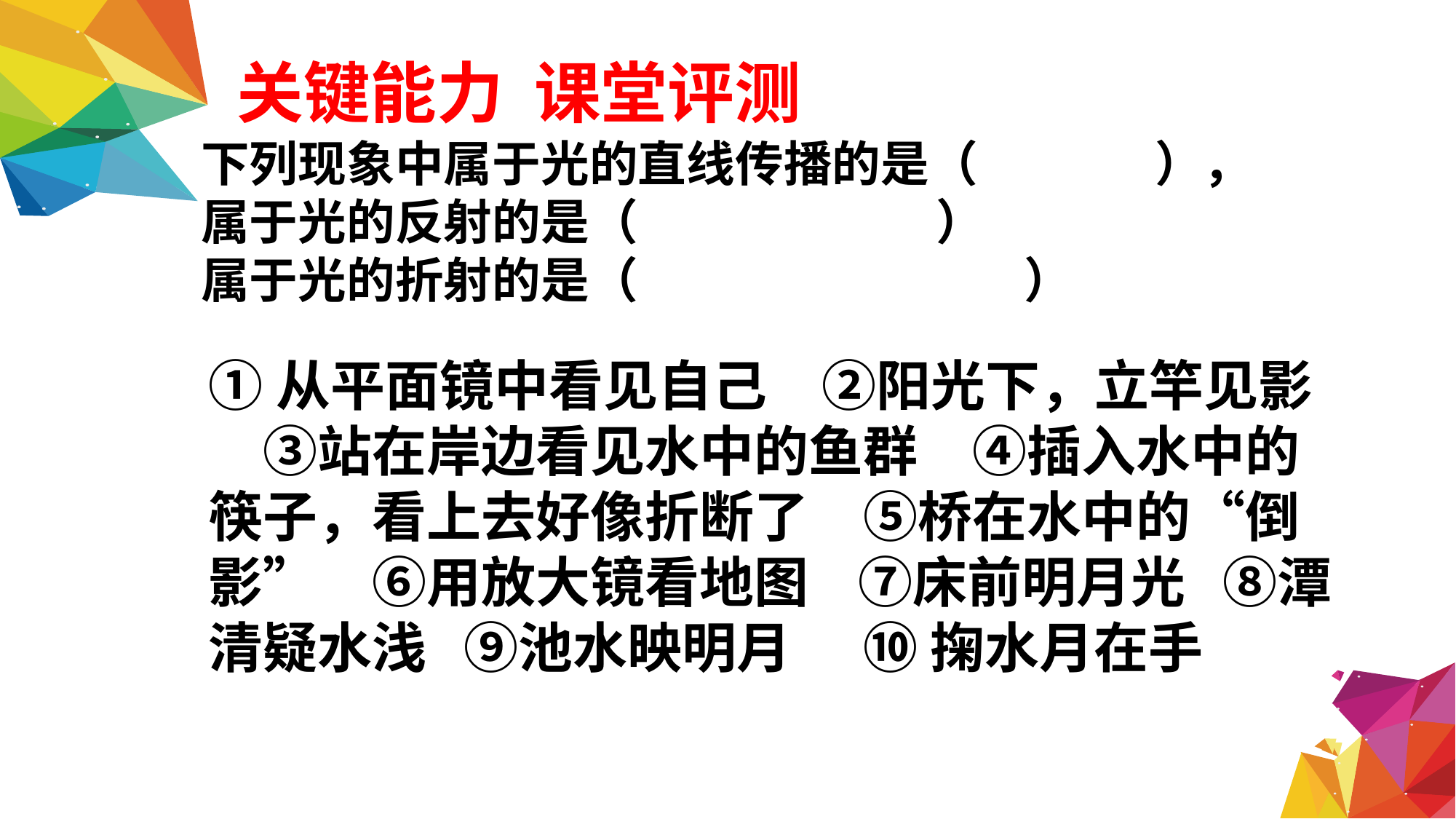

关键能力  课堂评测
下列现象中属于光的直线传播的是（                ），属于光的反射的是（                           ）
属于光的折射的是（                                   ）
①从平面镜中看见自己　②阳光下，立竿见影　③站在岸边看见水中的鱼群　④插入水中的筷子，看上去好像折断了　⑤桥在水中的“倒影”　⑥用放大镜看地图    ⑦床前明月光   ⑧潭清疑水浅   ⑨池水映明月  	⑩ 掬水月在手